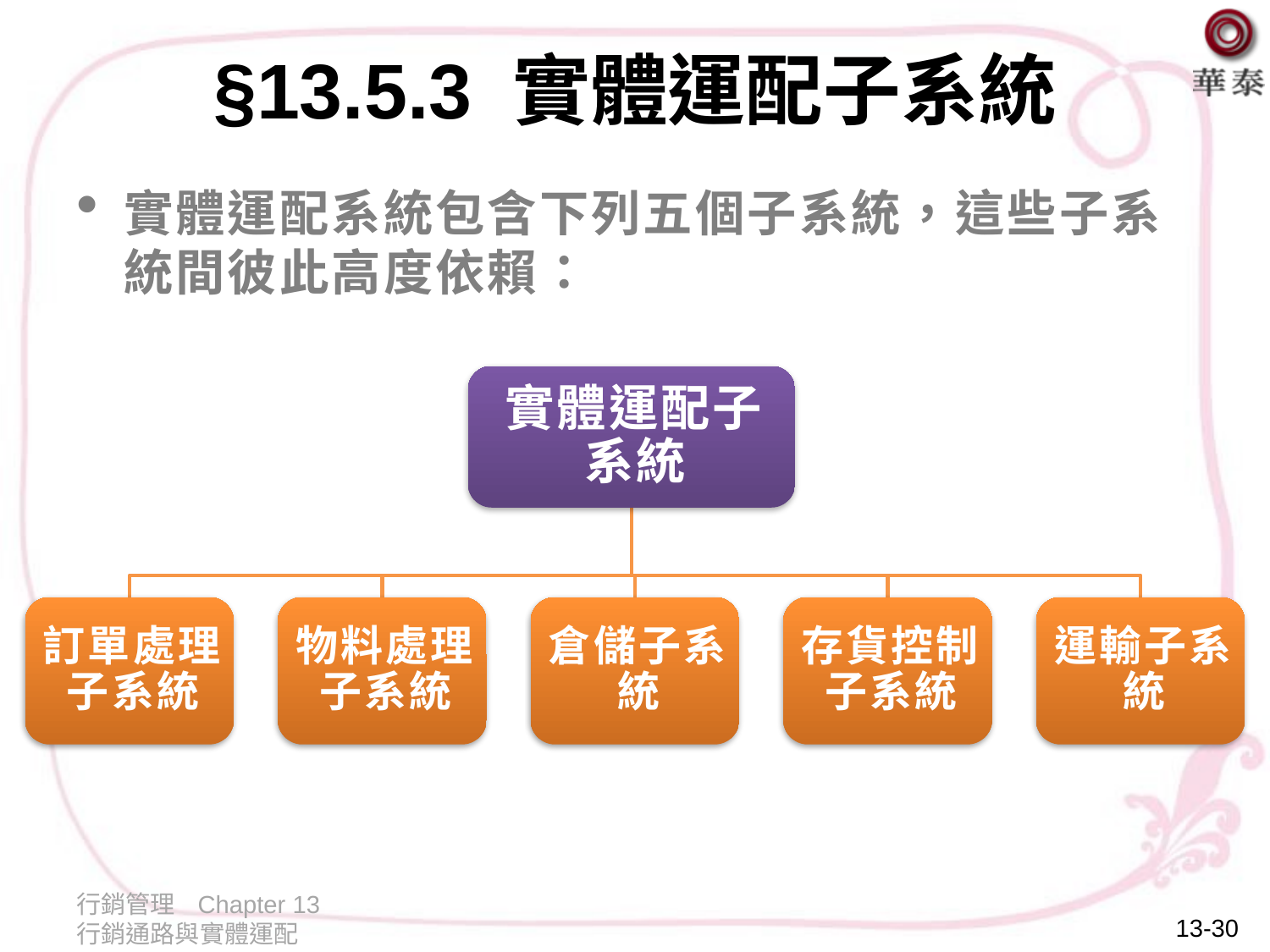

# §13.5.3 實體運配子系統
實體運配系統包含下列五個子系統，這些子系統間彼此高度依賴：
實體運配子系統
訂單處理子系統
物料處理子系統
倉儲子系統
存貨控制子系統
運輸子系統
行銷管理   Chapter 13   行銷通路與實體運配
13-30